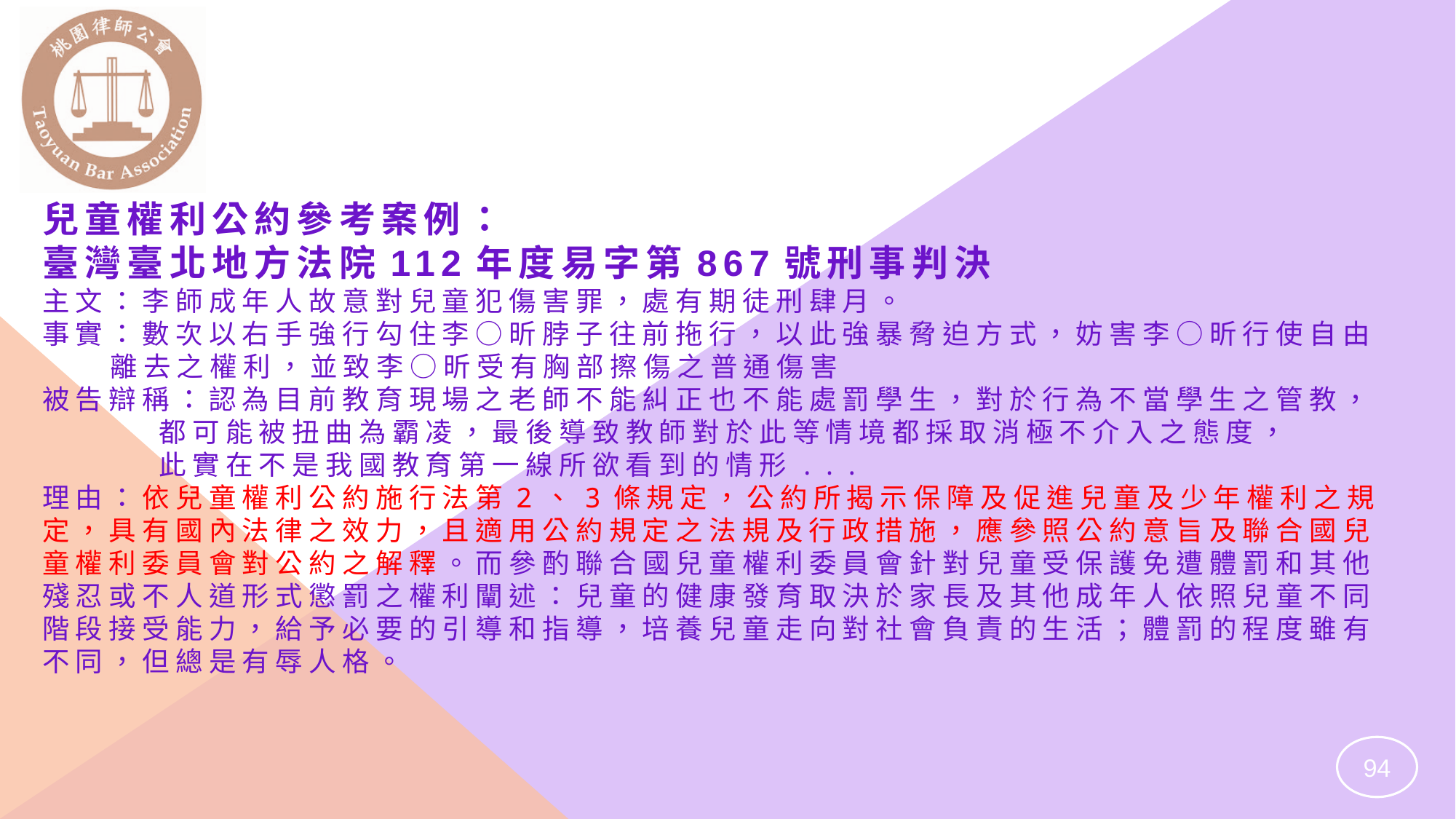

兒童權利公約參考案例：
臺灣臺北地方法院112年度易字第867號刑事判決
主文：李師成年人故意對兒童犯傷害罪，處有期徒刑肆月。
事實：數次以右手強行勾住李○昕脖子往前拖行，以此強暴脅迫方式，妨害李○昕行使自由
     離去之權利，並致李○昕受有胸部擦傷之普通傷害
被告辯稱：認為目前教育現場之老師不能糾正也不能處罰學生，對於行為不當學生之管教，
         都可能被扭曲為霸凌，最後導致教師對於此等情境都採取消極不介入之態度，
         此實在不是我國教育第一線所欲看到的情形...
理由：依兒童權利公約施行法第2、3條規定，公約所揭示保障及促進兒童及少年權利之規定，具有國內法律之效力，且適用公約規定之法規及行政措施，應參照公約意旨及聯合國兒童權利委員會對公約之解釋。而參酌聯合國兒童權利委員會針對兒童受保護免遭體罰和其他殘忍或不人道形式懲罰之權利闡述：兒童的健康發育取決於家長及其他成年人依照兒童不同階段接受能力，給予必要的引導和指導，培養兒童走向對社會負責的生活；體罰的程度雖有不同，但總是有辱人格。
#

94